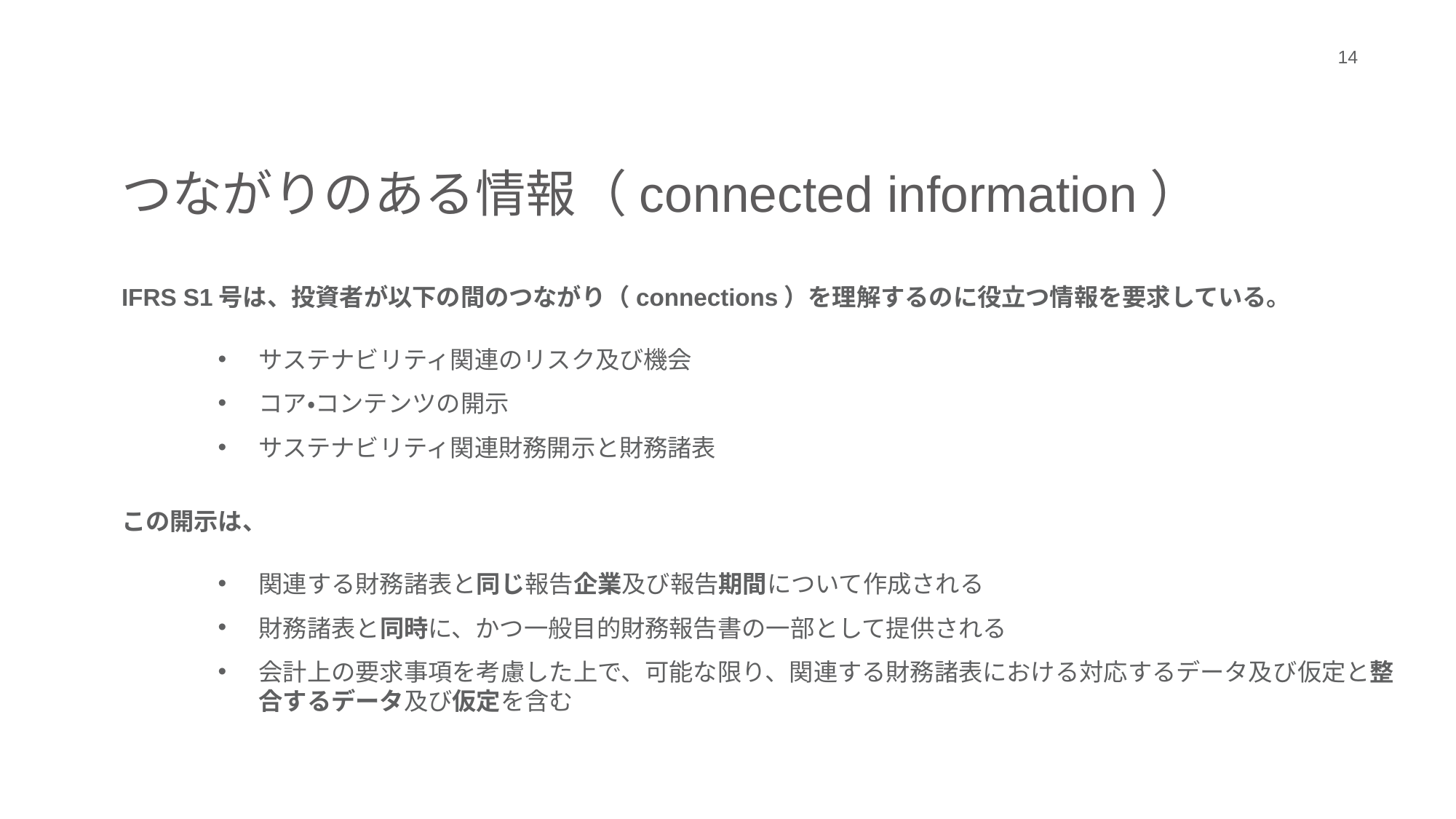

14
つながりのある情報（connected information）
IFRS S1号は、投資者が以下の間のつながり（connections）を理解するのに役立つ情報を要求している。
サステナビリティ関連のリスク及び機会
コア・コンテンツの開示
サステナビリティ関連財務開示と財務諸表

この開示は、
関連する財務諸表と同じ報告企業及び報告期間について作成される
財務諸表と同時に、かつ一般目的財務報告書の一部として提供される
会計上の要求事項を考慮した上で、可能な限り、関連する財務諸表における対応するデータ及び仮定と整合するデータ及び仮定を含む